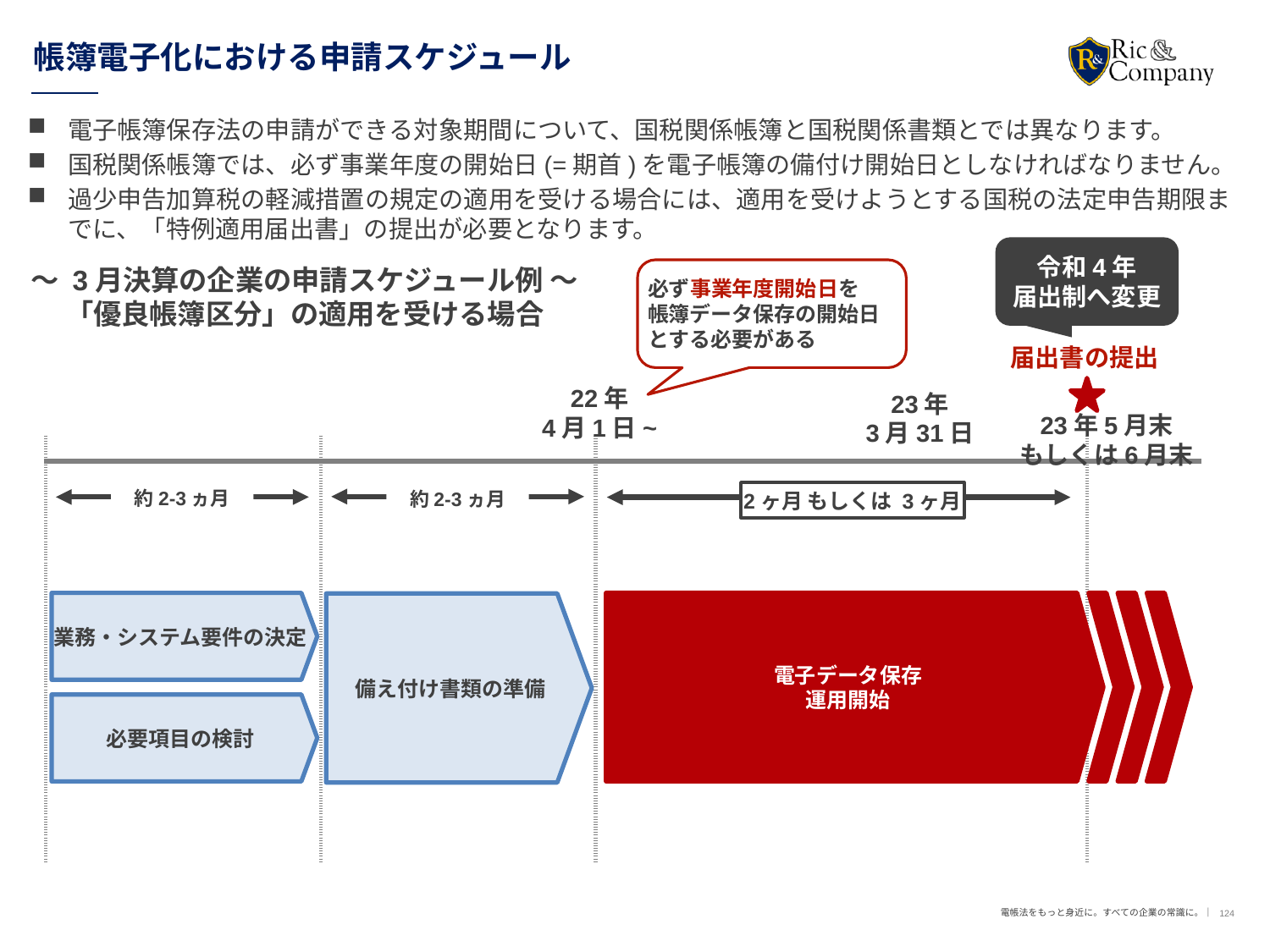

# 帳簿電子化における申請スケジュール
電子帳簿保存法の申請ができる対象期間について、国税関係帳簿と国税関係書類とでは異なります。
国税関係帳簿では、必ず事業年度の開始日(=期首)を電子帳簿の備付け開始日としなければなりません。
過少申告加算税の軽減措置の規定の適用を受ける場合には、適用を受けようとする国税の法定申告期限までに、「特例適用届出書」の提出が必要となります。
令和4年
届出制へ変更
必ず事業年度開始日を
帳簿データ保存の開始日
とする必要がある
～ 3月決算の企業の申請スケジュール例 ～
「優良帳簿区分」の適用を受ける場合
届出書の提出

22年
4月1日~
23年
3月31日

23年5月末
もしくは6月末
|  |  |  |  |
| --- | --- | --- | --- |
|  |  |  |  |
約2-3ヵ月
2ヶ月 もしくは 3ヶ月
約2-3ヵ月
業務・システム要件の決定
電子データ保存
運用開始

備え付け書類の準備
必要項目の検討